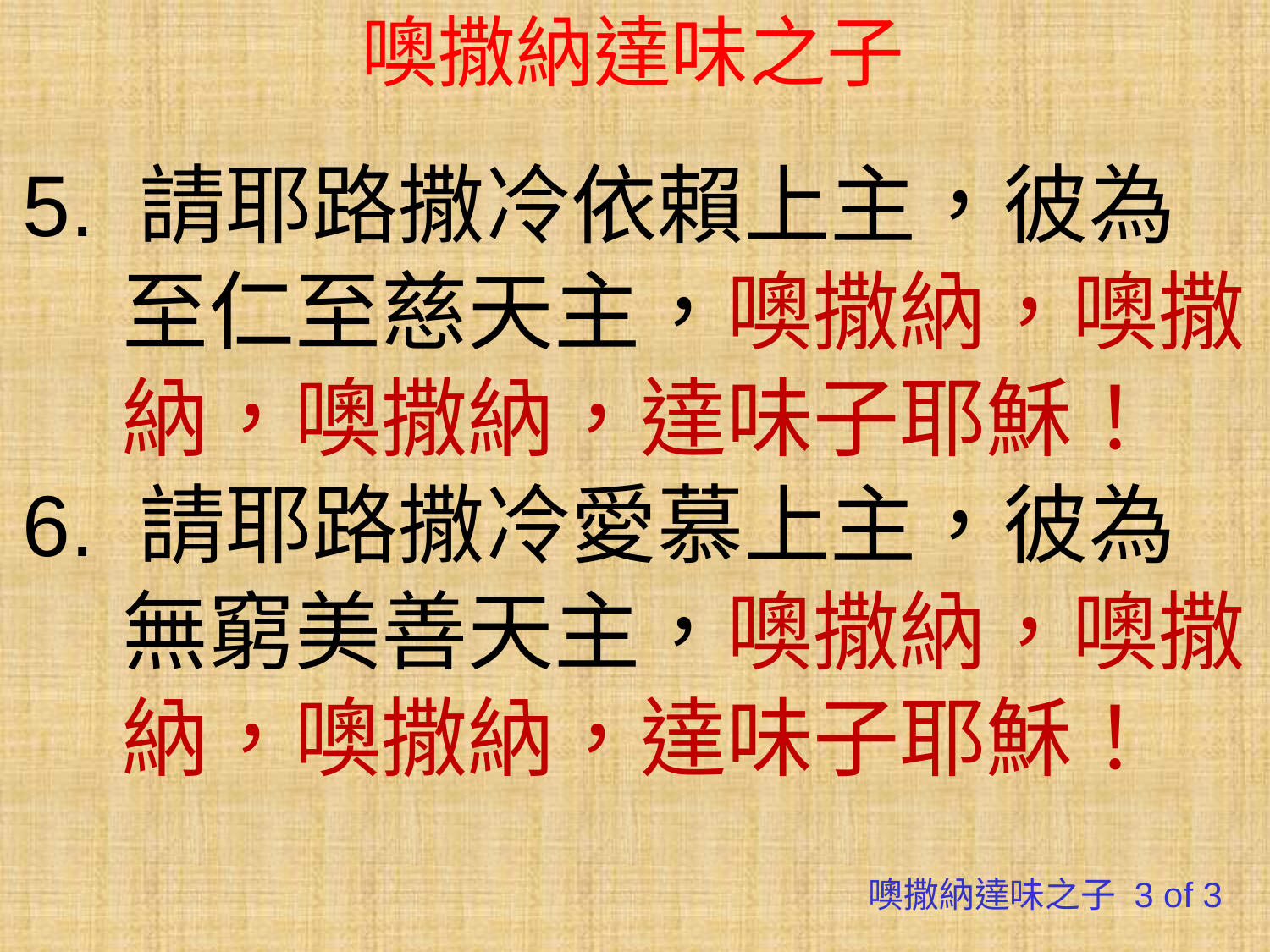

# 噢撒納達味之子
5. 請耶路撒冷依賴上主，彼為至仁至慈天主，噢撒納，噢撒納，噢撒納，達味子耶穌！
6. 請耶路撒冷愛慕上主，彼為無窮美善天主，噢撒納，噢撒納，噢撒納，達味子耶穌！

噢撒納達味之子 3 of 3